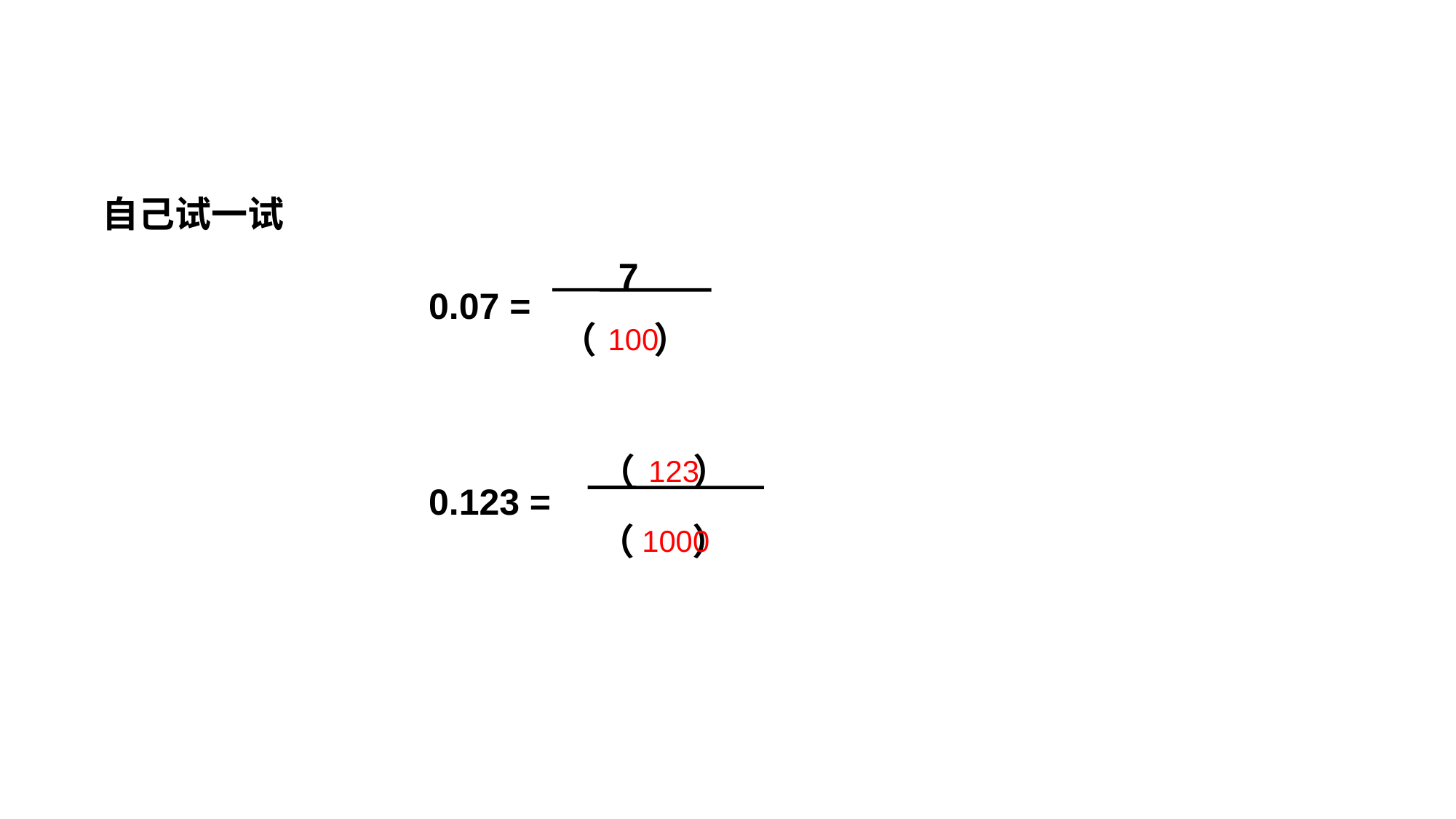

自己试一试
7
0.07 =
（       ）

100
（       ）
0.123 =
（       ）

123
1000